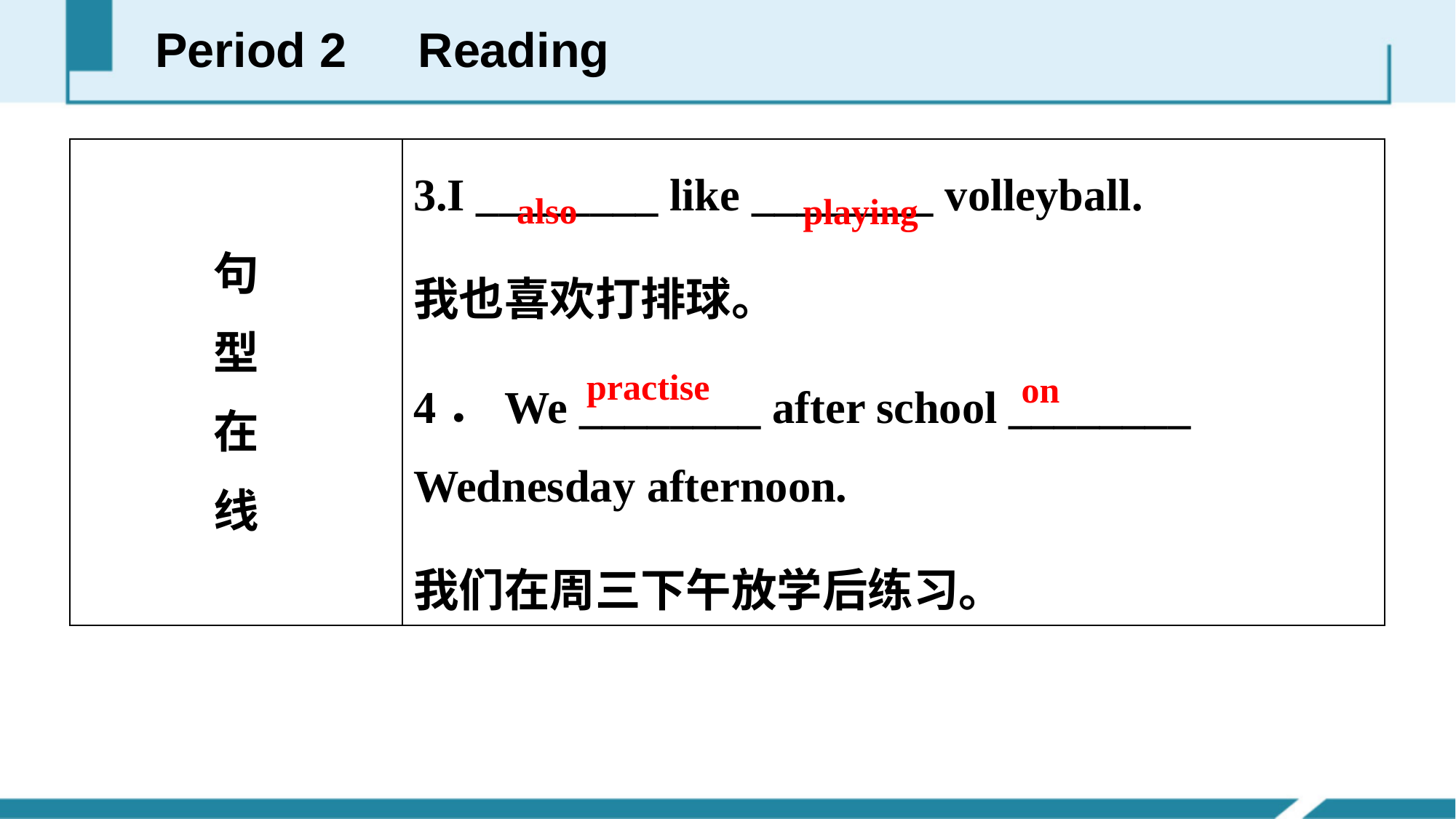

Period 2　Reading
| 句 型 在 线 | 3.I \_\_\_\_\_\_\_\_ like \_\_\_\_\_\_\_\_ volleyball. 我也喜欢打排球。 4．We \_\_\_\_\_\_\_\_ after school \_\_\_\_\_\_\_\_ Wednesday afternoon. 我们在周三下午放学后练习。 |
| --- | --- |
also
playing

 practise
on